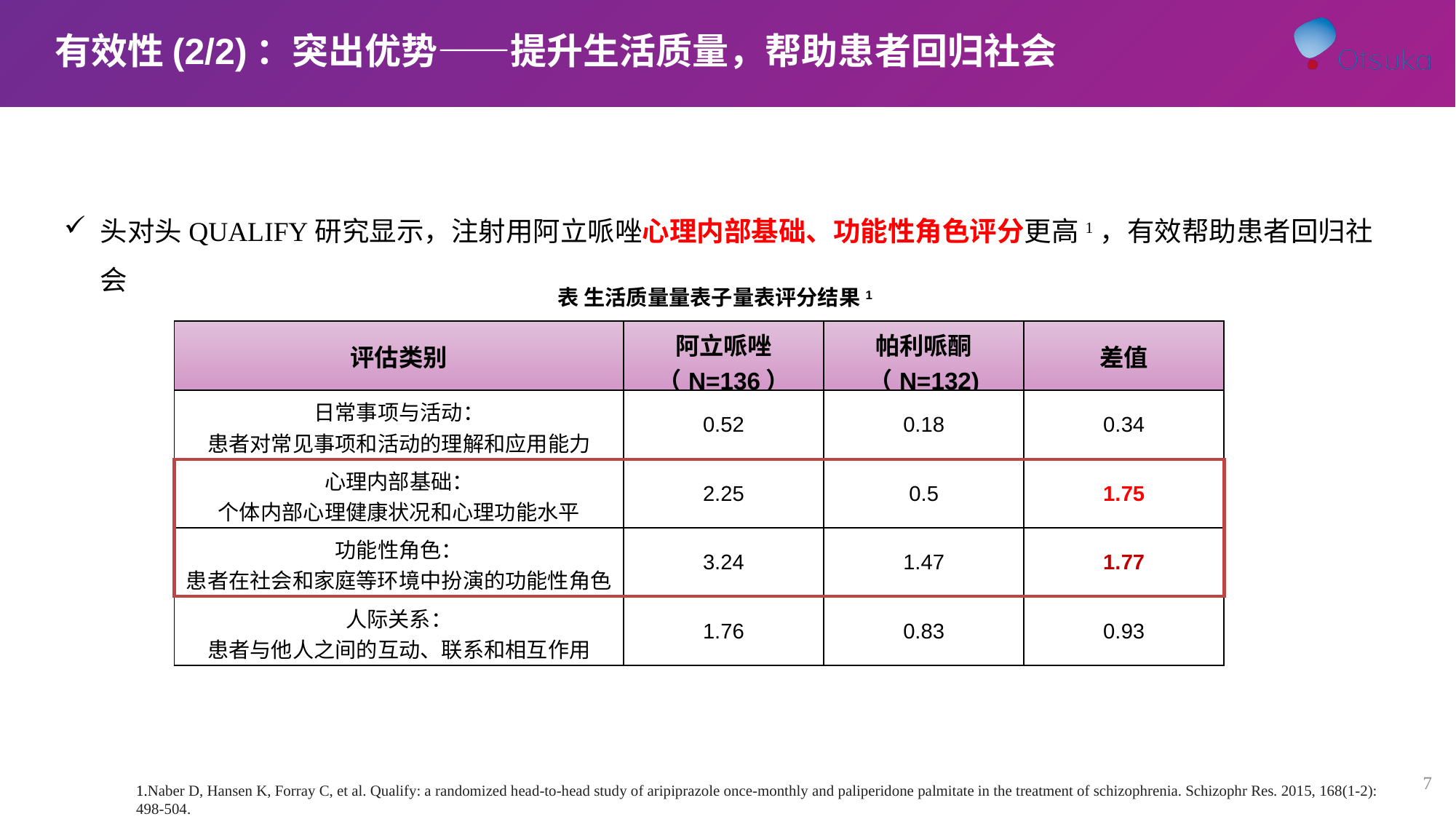

有效性(2/2)：突出优势——提升生活质量，帮助患者回归社会
头对头QUALIFY研究显示，注射用阿立哌唑心理内部基础、功能性角色评分更高1，有效帮助患者回归社会
表 生活质量量表子量表评分结果1
| 评估类别 | 阿立哌唑（N=136） | 帕利哌酮（N=132) | 差值 |
| --- | --- | --- | --- |
| 日常事项与活动： 患者对常见事项和活动的理解和应用能力 | 0.52 | 0.18 | 0.34 |
| 心理内部基础： 个体内部心理健康状况和心理功能水平 | 2.25 | 0.5 | 1.75 |
| 功能性角色： 患者在社会和家庭等环境中扮演的功能性角色 | 3.24 | 1.47 | 1.77 |
| 人际关系： 患者与他人之间的互动、联系和相互作用 | 1.76 | 0.83 | 0.93 |

7
1.Naber D, Hansen K, Forray C, et al. Qualify: a randomized head-to-head study of aripiprazole once-monthly and paliperidone palmitate in the treatment of schizophrenia. Schizophr Res. 2015, 168(1-2): 498-504.